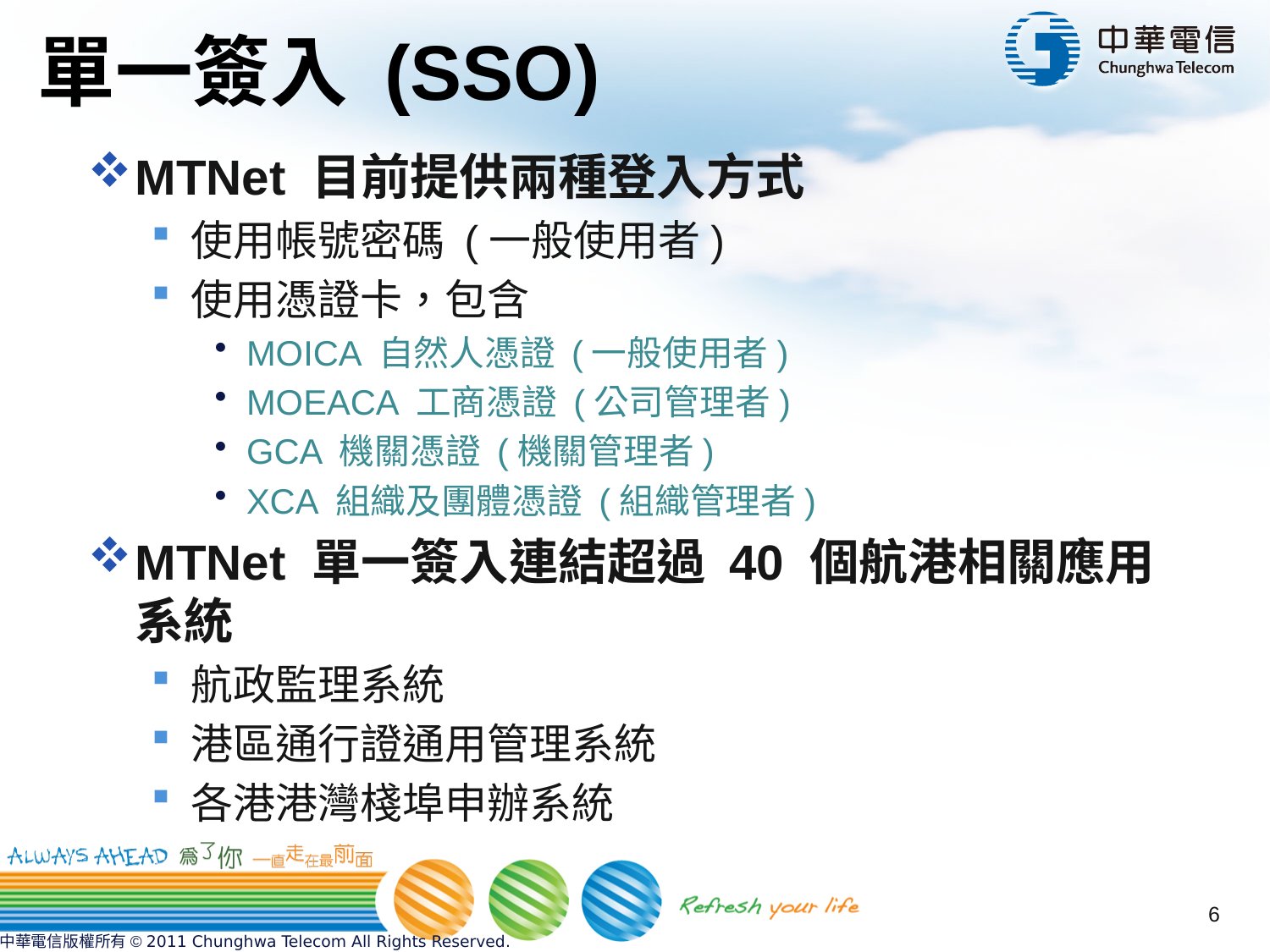

# 單一簽入 (SSO)
MTNet 目前提供兩種登入方式
使用帳號密碼 (一般使用者)
使用憑證卡，包含
MOICA 自然人憑證 (一般使用者)
MOEACA 工商憑證 (公司管理者)
GCA 機關憑證 (機關管理者)
XCA 組織及團體憑證 (組織管理者)
MTNet 單一簽入連結超過 40 個航港相關應用系統
航政監理系統
港區通行證通用管理系統
各港港灣棧埠申辦系統